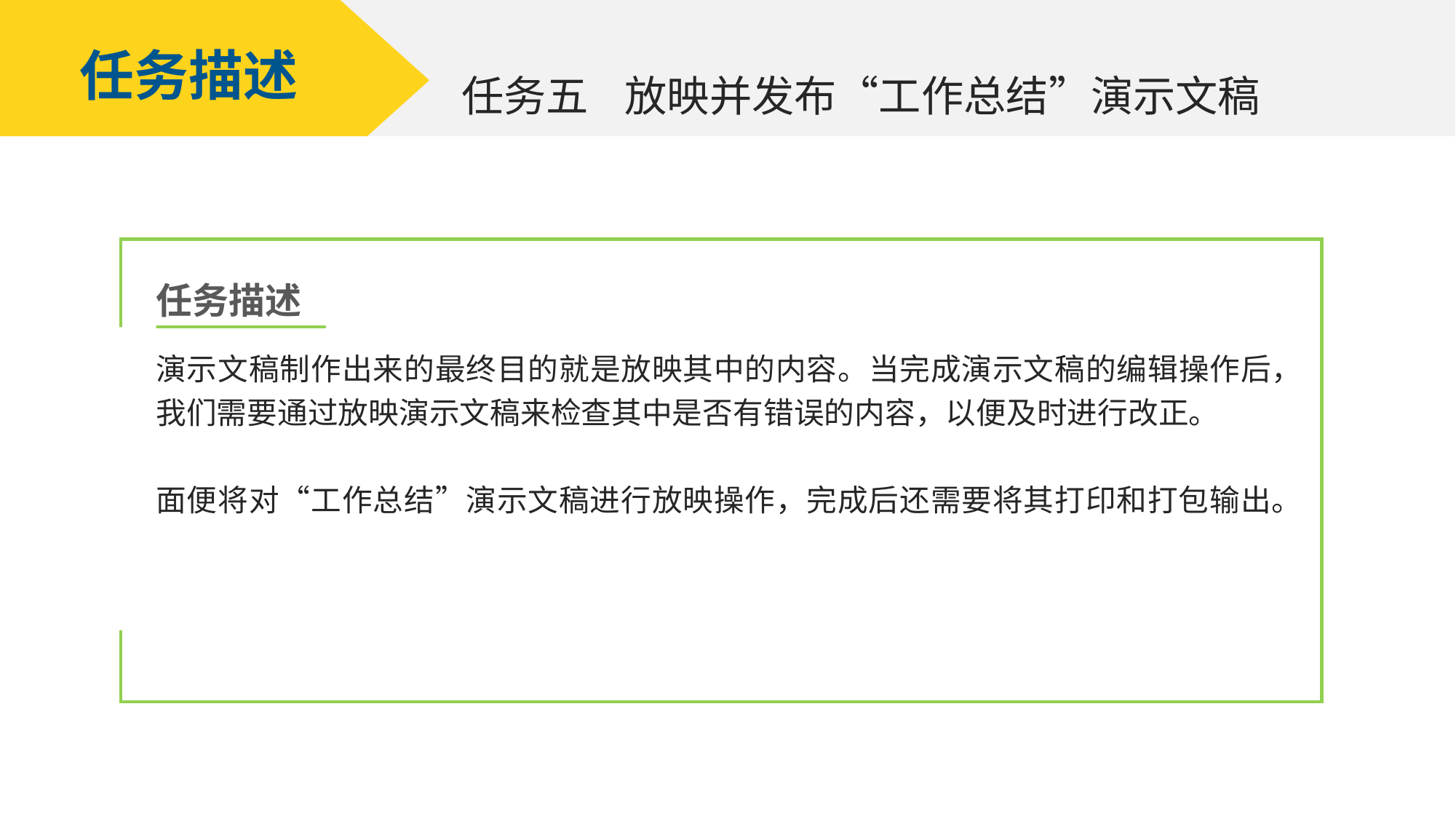

任务描述
放映并发布“工作总结”演示文稿
任务五

任务描述

演示文稿制作出来的最终目的就是放映其中的内容。当完成演示文稿的编辑操作后，我们需要通过放映演示文稿来检查其中是否有错误的内容，以便及时进行改正。

面便将对“工作总结”演示文稿进行放映操作，完成后还需要将其打印和打包输出。